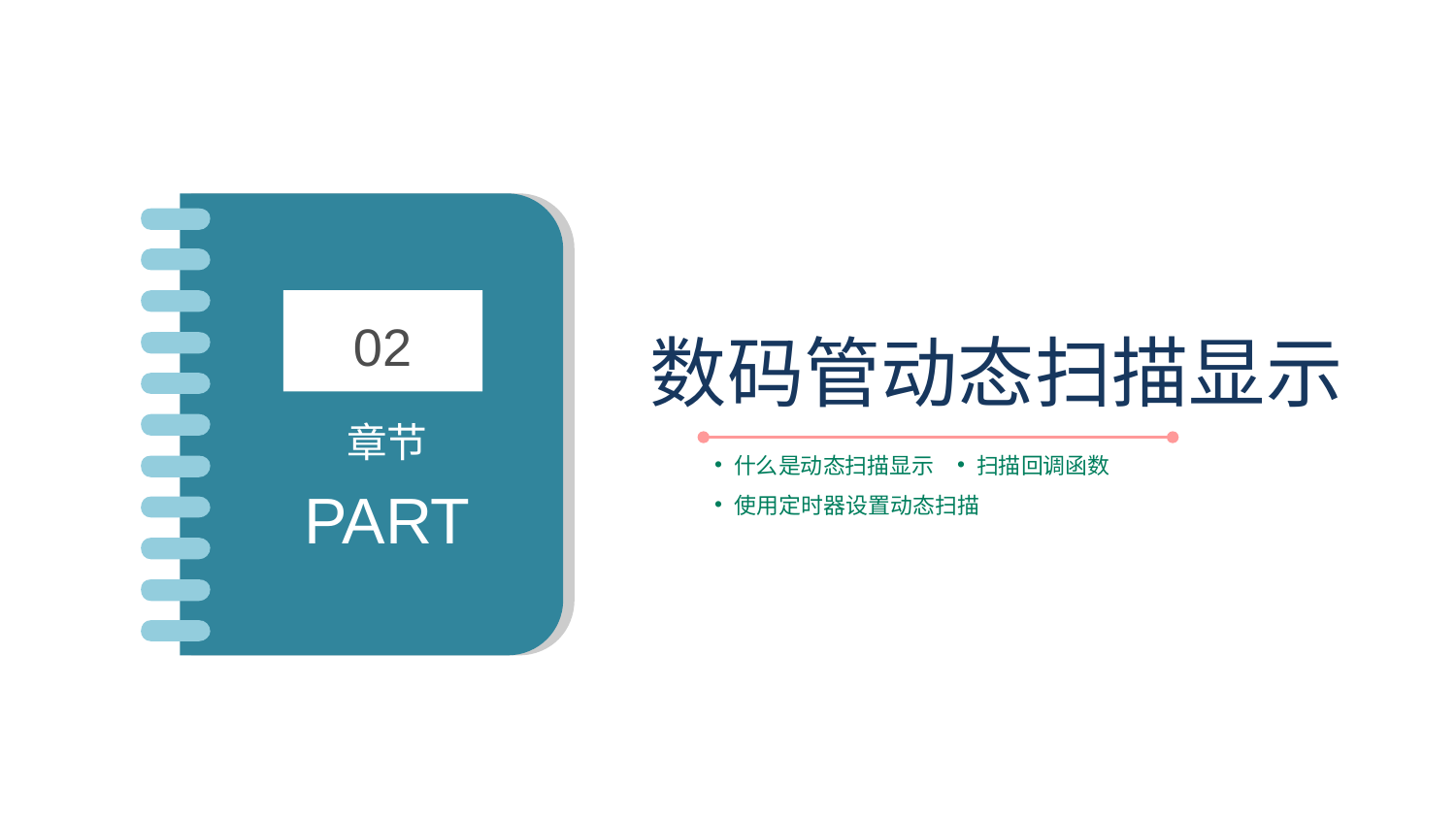

02
章节
PART
数码管动态扫描显示
什么是动态扫描显示
扫描回调函数
使用定时器设置动态扫描